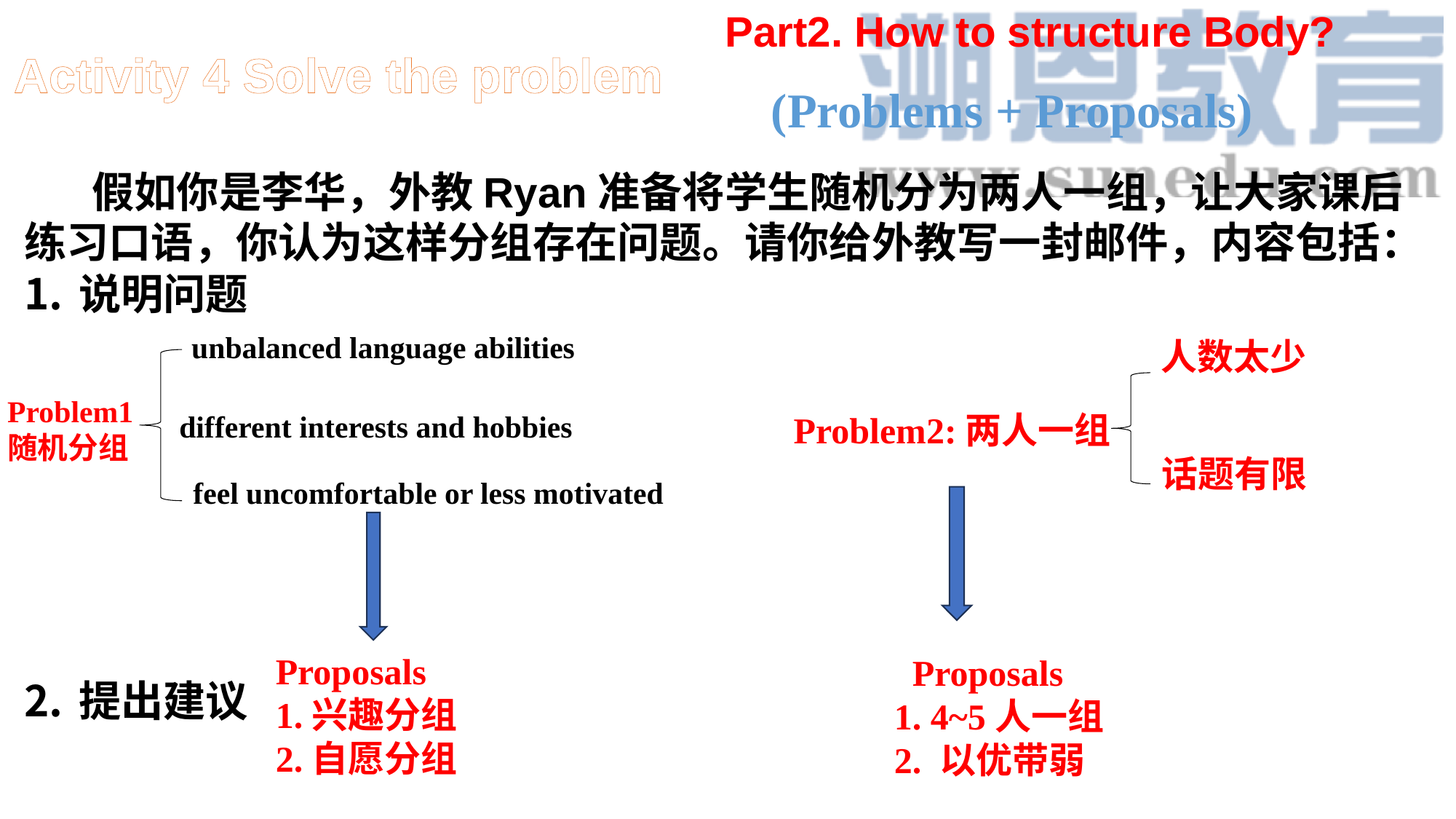

Part2. How to structure Body?
Activity 4 Solve the problem
(Problems + Proposals)
      假如你是李华，外教Ryan准备将学生随机分为两人一组，让大家课后练习口语，你认为这样分组存在问题。请你给外教写一封邮件，内容包括：
说明问题

提出建议
unbalanced language abilities
人数太少

Problem1
随机分组
different interests and hobbies
Problem2:两人一组
话题有限
feel uncomfortable or less motivated

Proposals
1.兴趣分组
2.自愿分组

   Proposals
 1. 4~5人一组
 2. 以优带弱